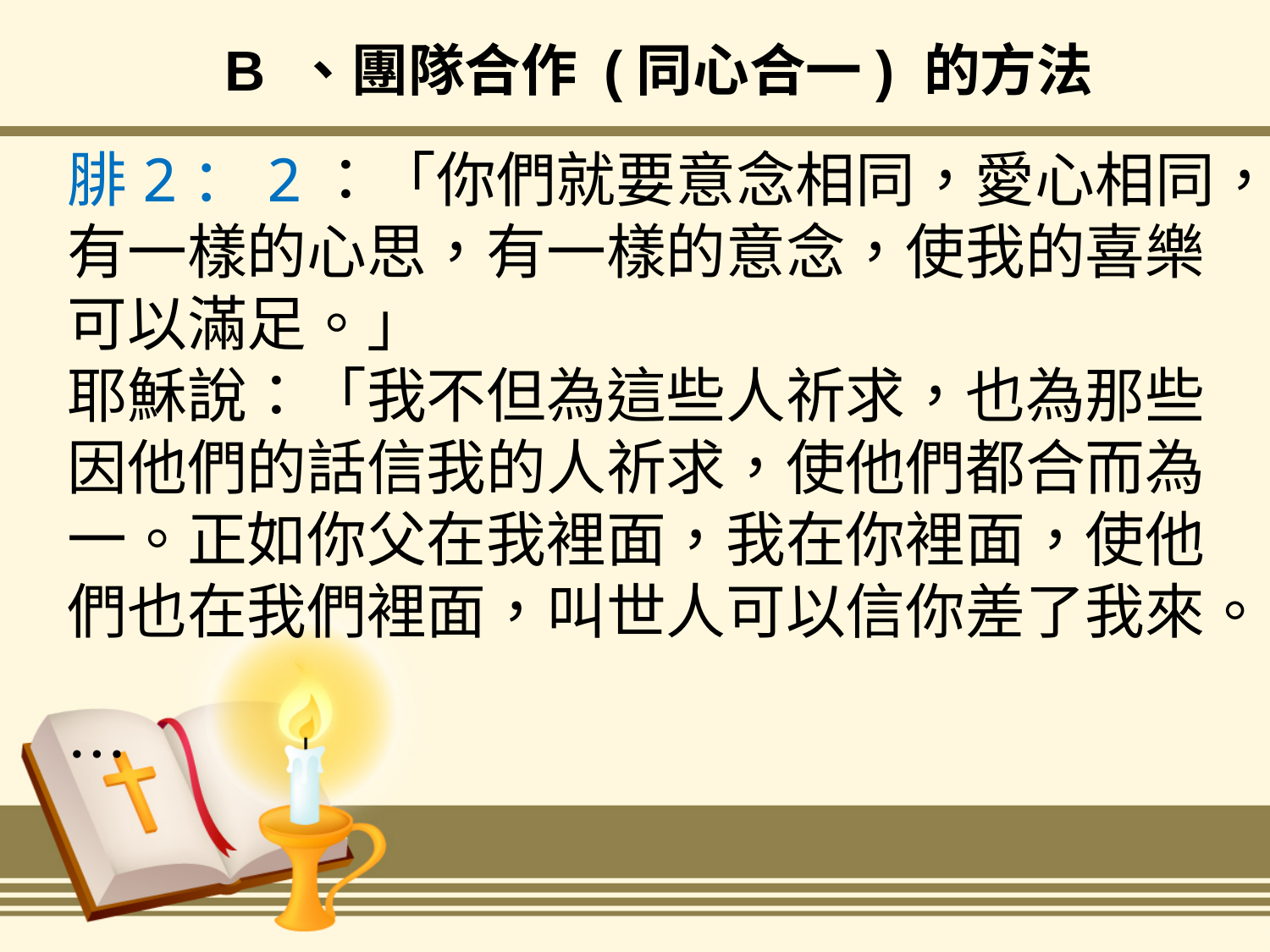

# B 、團隊合作 (同心合一) 的方法
腓2：2：「你們就要意念相同，愛心相同，有一樣的心思，有一樣的意念，使我的喜樂可以滿足。」
耶穌說：「我不但為這些人祈求，也為那些因他們的話信我的人祈求，使他們都合而為一。正如你父在我裡面，我在你裡面，使他們也在我們裡面，叫世人可以信你差了我來。
…